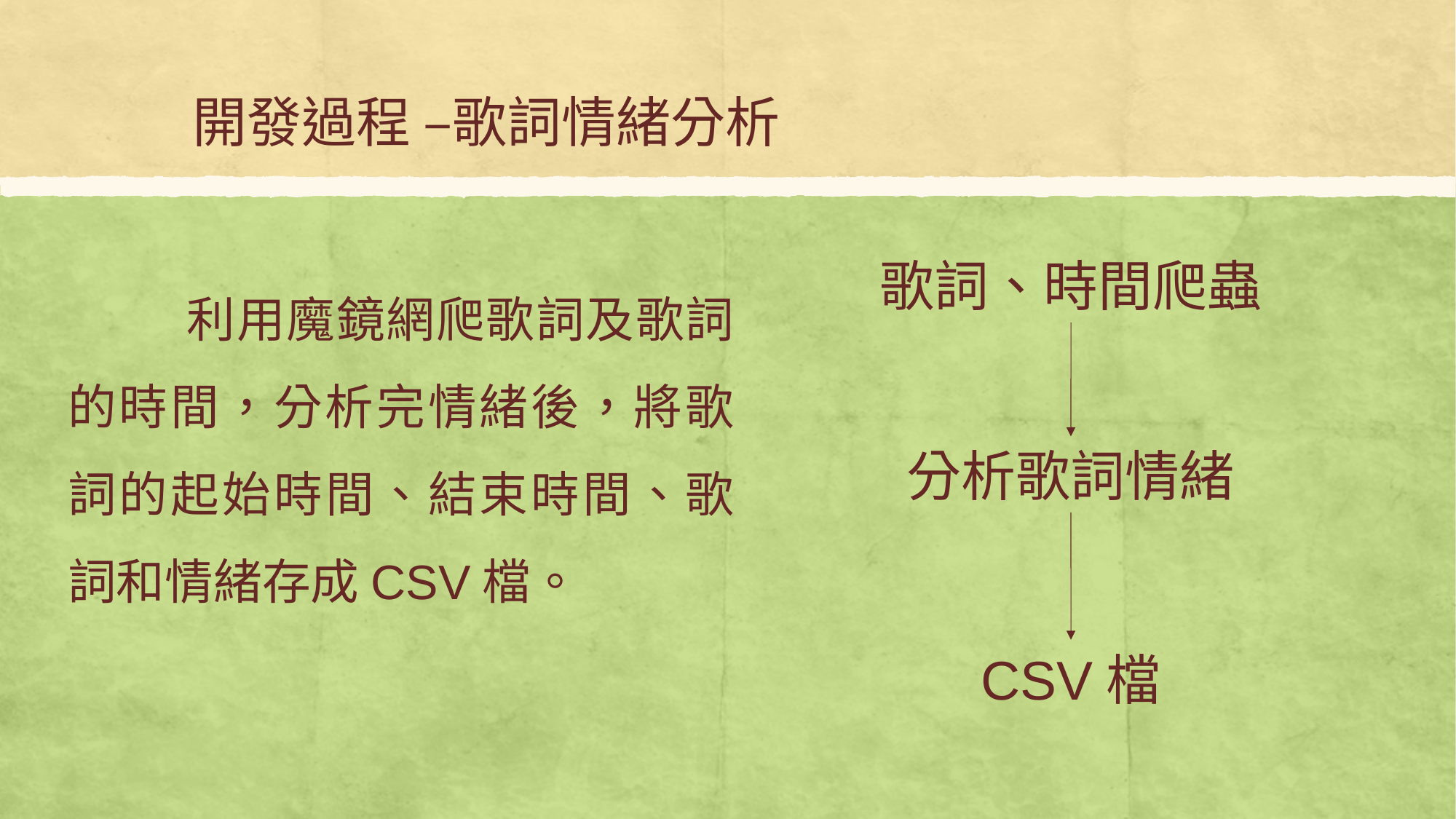

# 開發過程 –歌詞情緒分析
歌詞、時間爬蟲
          利用魔鏡網爬歌詞及歌詞的時間，分析完情緒後，將歌詞的起始時間、結束時間、歌詞和情緒存成CSV檔。
分析歌詞情緒
CSV檔